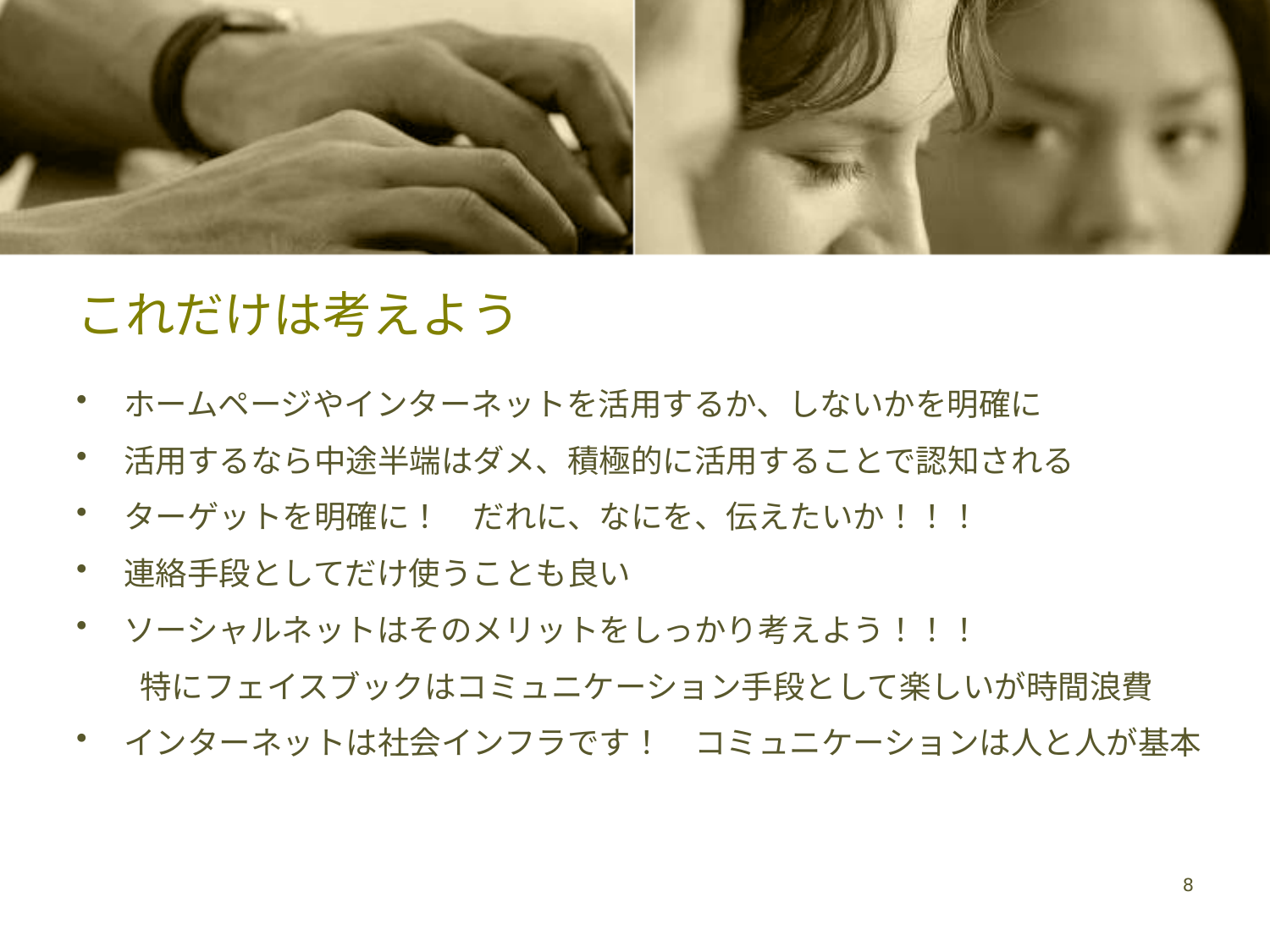

# これだけは考えよう
ホームページやインターネットを活用するか、しないかを明確に
活用するなら中途半端はダメ、積極的に活用することで認知される
ターゲットを明確に！　だれに、なにを、伝えたいか！！！
連絡手段としてだけ使うことも良い
ソーシャルネットはそのメリットをしっかり考えよう！！！
　　特にフェイスブックはコミュニケーション手段として楽しいが時間浪費
インターネットは社会インフラです！　コミュニケーションは人と人が基本

8